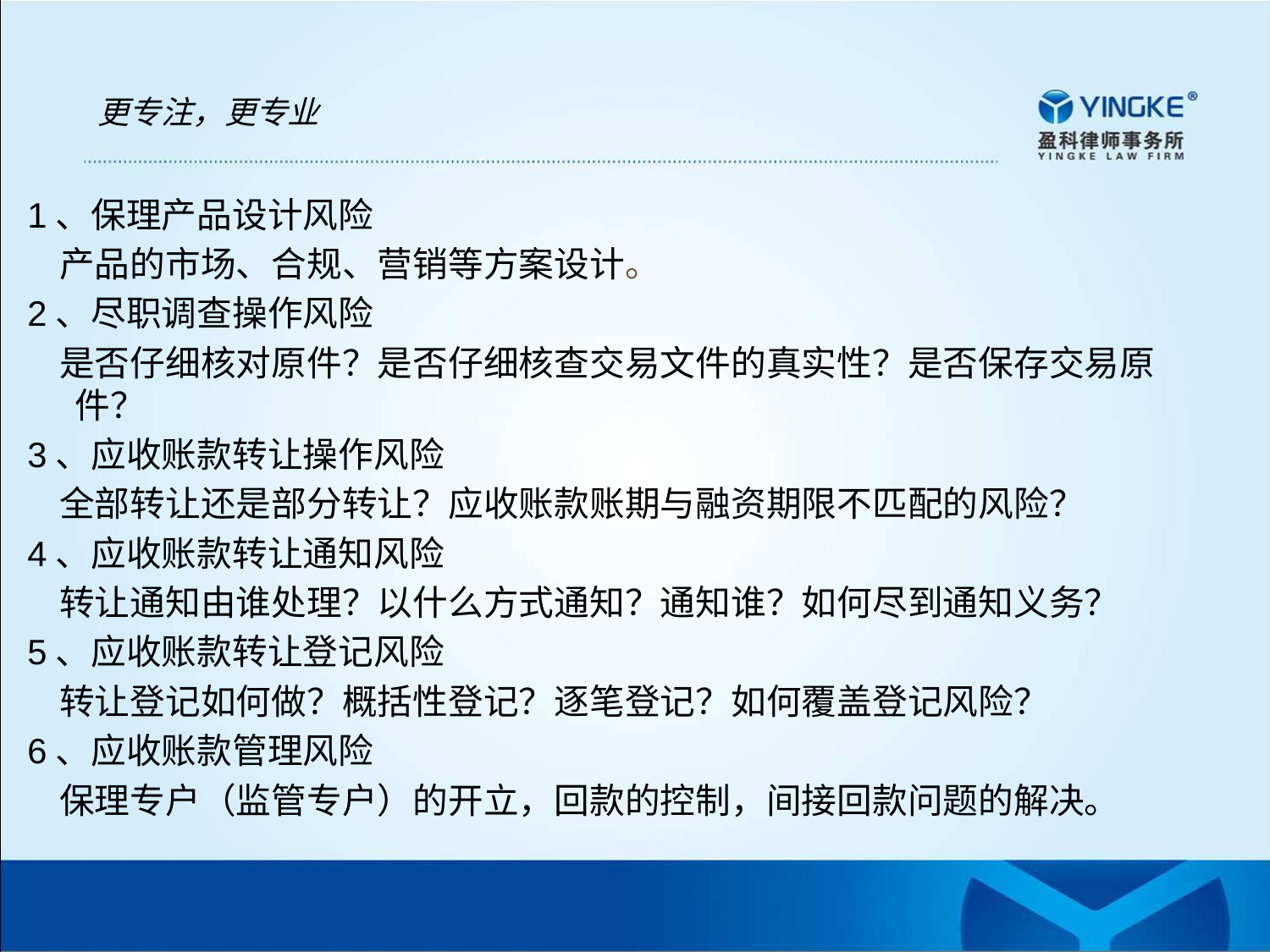

更专注，更专业
1、保理产品设计风险
   产品的市场、合规、营销等方案设计。
2、尽职调查操作风险
   是否仔细核对原件？是否仔细核查交易文件的真实性？是否保存交易原件？
3、应收账款转让操作风险
   全部转让还是部分转让？应收账款账期与融资期限不匹配的风险？
4、应收账款转让通知风险
   转让通知由谁处理？以什么方式通知？通知谁？如何尽到通知义务？
5、应收账款转让登记风险
   转让登记如何做？概括性登记？逐笔登记？如何覆盖登记风险？
6、应收账款管理风险
   保理专户（监管专户）的开立，回款的控制，间接回款问题的解决。